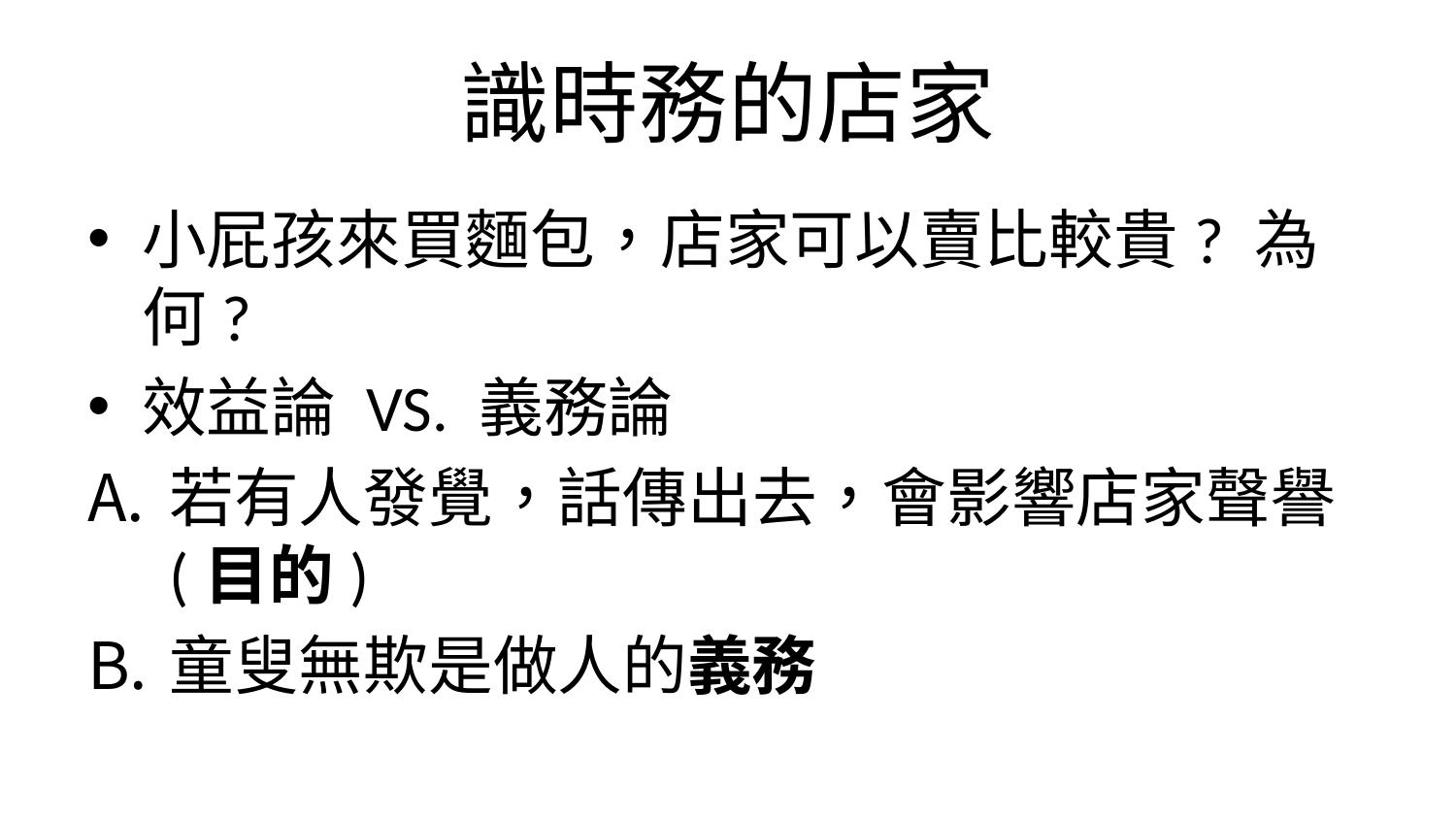

# 識時務的店家
小屁孩來買麵包，店家可以賣比較貴? 為何?
效益論 VS. 義務論
若有人發覺，話傳出去，會影響店家聲譽(目的)
童叟無欺是做人的義務